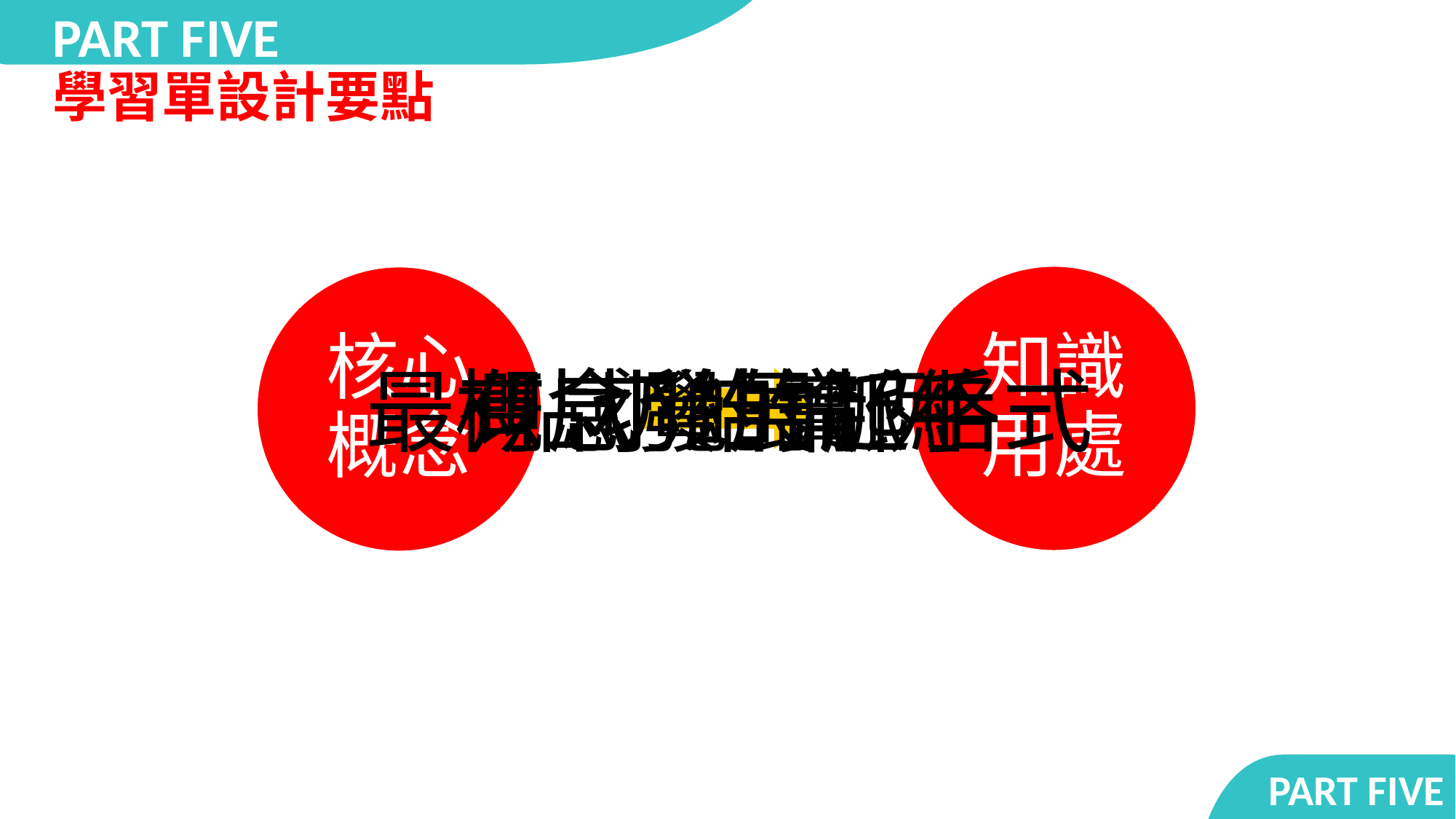

PART FIVE
學習單設計要點

知識用處

核心概念

最有感覺的起手式
概念發展脈絡
貼切的實例
小結論
PART FIVE